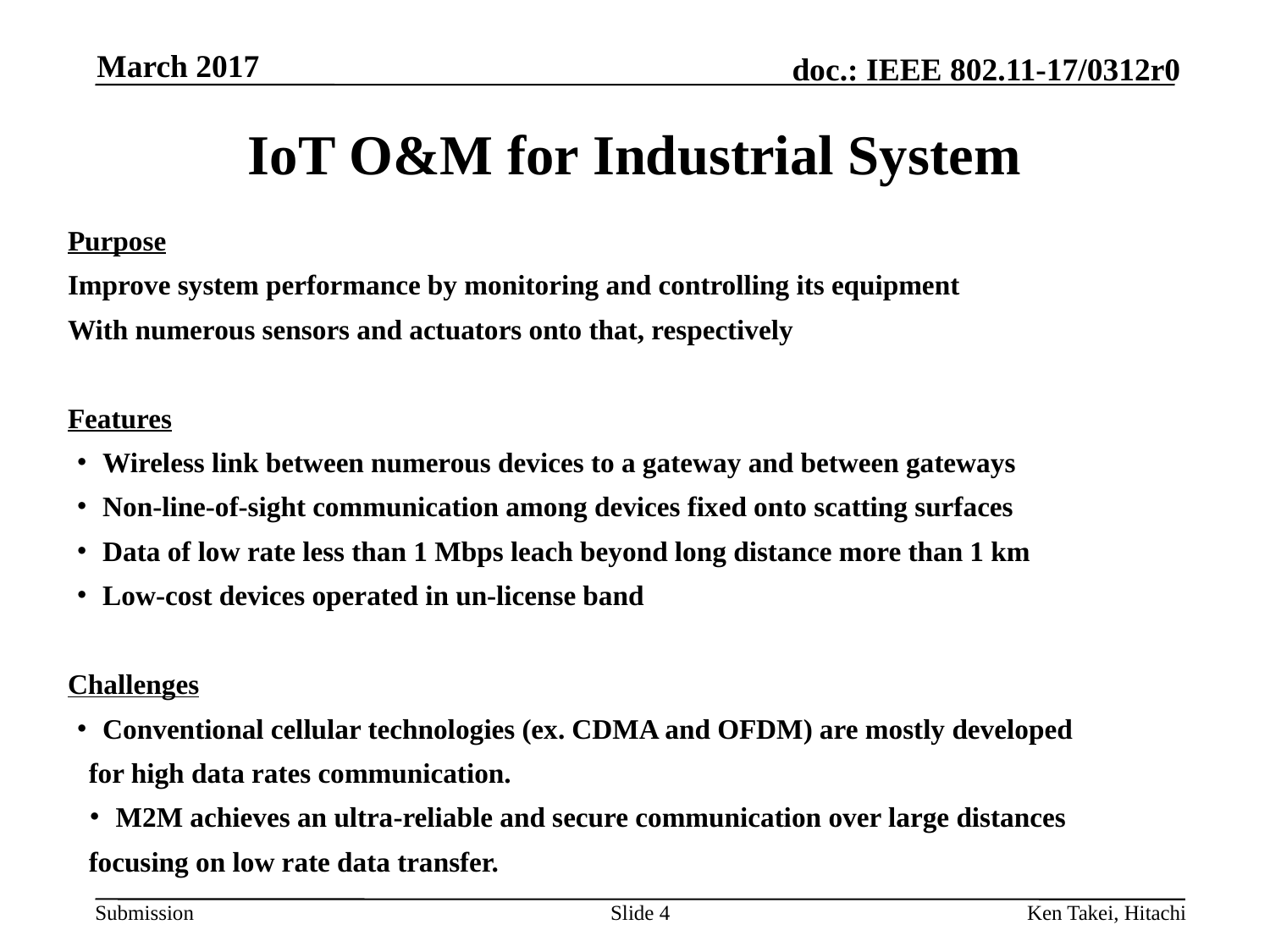

March 2017
# IoT O&M for Industrial System
Purpose
Improve system performance by monitoring and controlling its equipment
With numerous sensors and actuators onto that, respectively

Features
・Wireless link between numerous devices to a gateway and between gateways
・Non-line-of-sight communication among devices fixed onto scatting surfaces
・Data of low rate less than 1 Mbps leach beyond long distance more than 1 km
・Low-cost devices operated in un-license band

Challenges
・Conventional cellular technologies (ex. CDMA and OFDM) are mostly developed
   for high data rates communication.
 ・M2M achieves an ultra-reliable and secure communication over large distances
   focusing on low rate data transfer.

Slide 4
Ken Takei, Hitachi